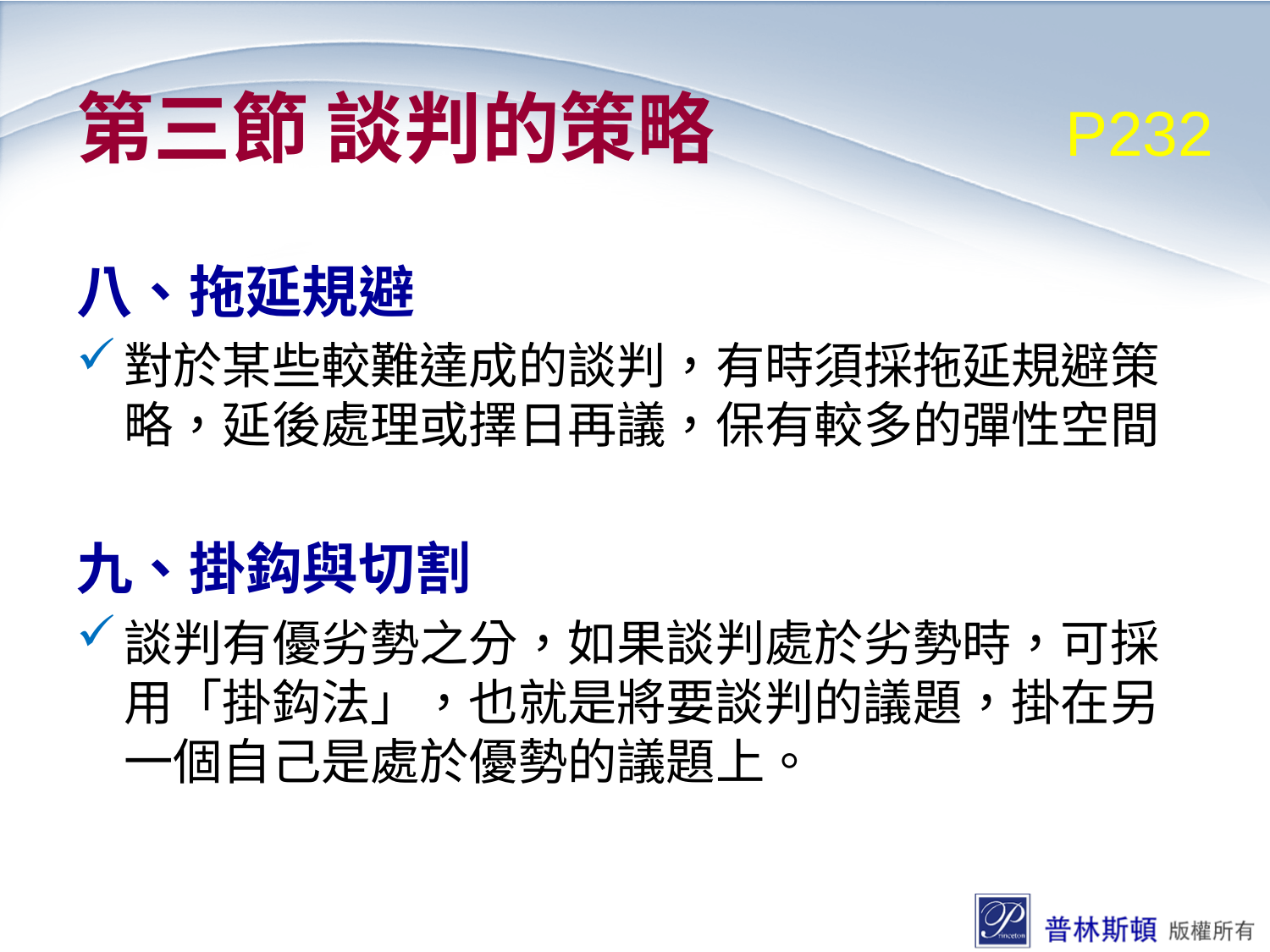

# 第三節 談判的策略
P232
八、拖延規避
對於某些較難達成的談判，有時須採拖延規避策略，延後處理或擇日再議，保有較多的彈性空間

九、掛鈎與切割
談判有優劣勢之分，如果談判處於劣勢時，可採用「掛鈎法」，也就是將要談判的議題，掛在另一個自己是處於優勢的議題上。